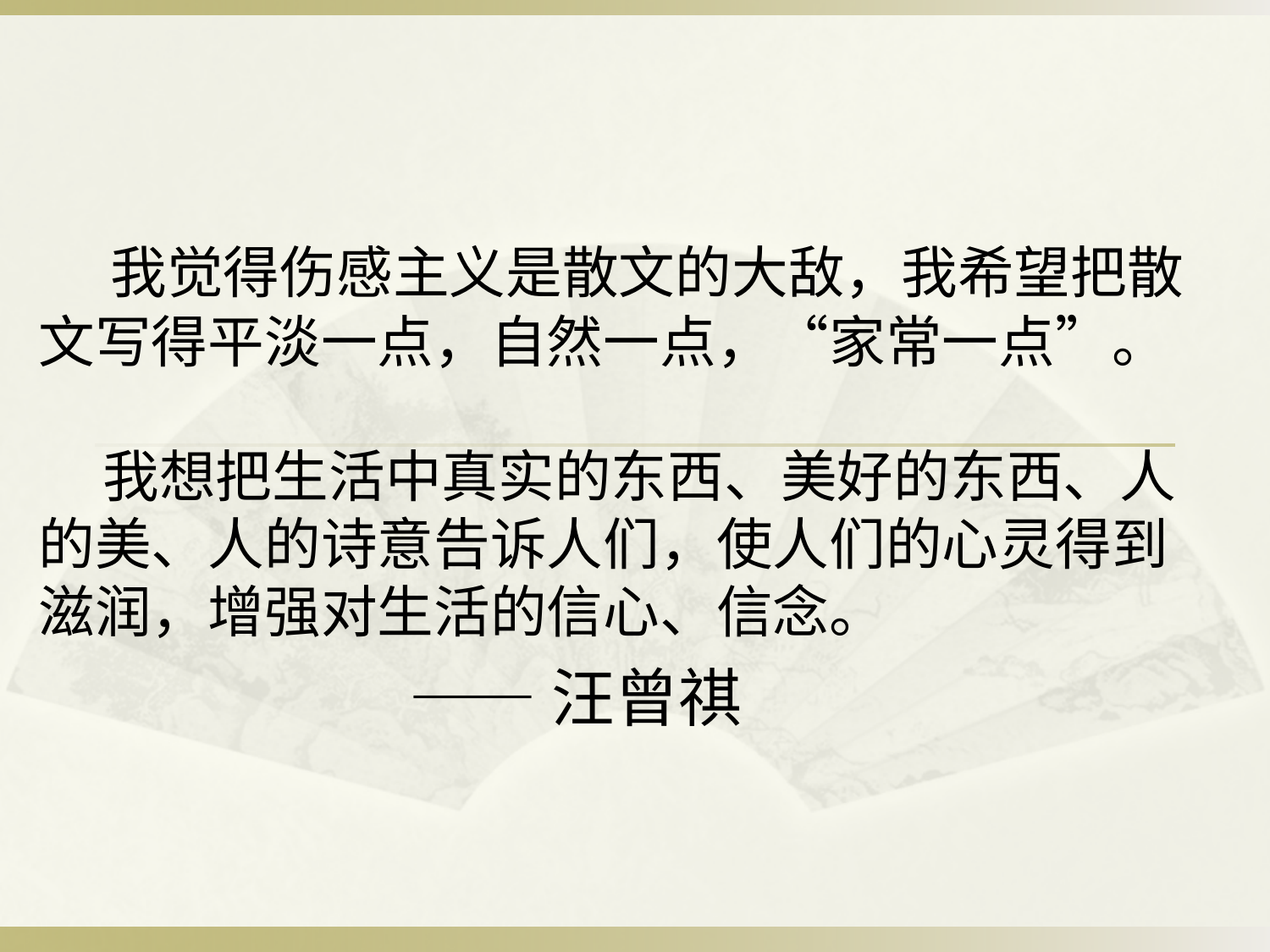

我觉得伤感主义是散文的大敌，我希望把散文写得平淡一点，自然一点，“家常一点”。

    我想把生活中真实的东西、美好的东西、人的美、人的诗意告诉人们，使人们的心灵得到滋润，增强对生活的信心、信念。
                           ——汪曾祺